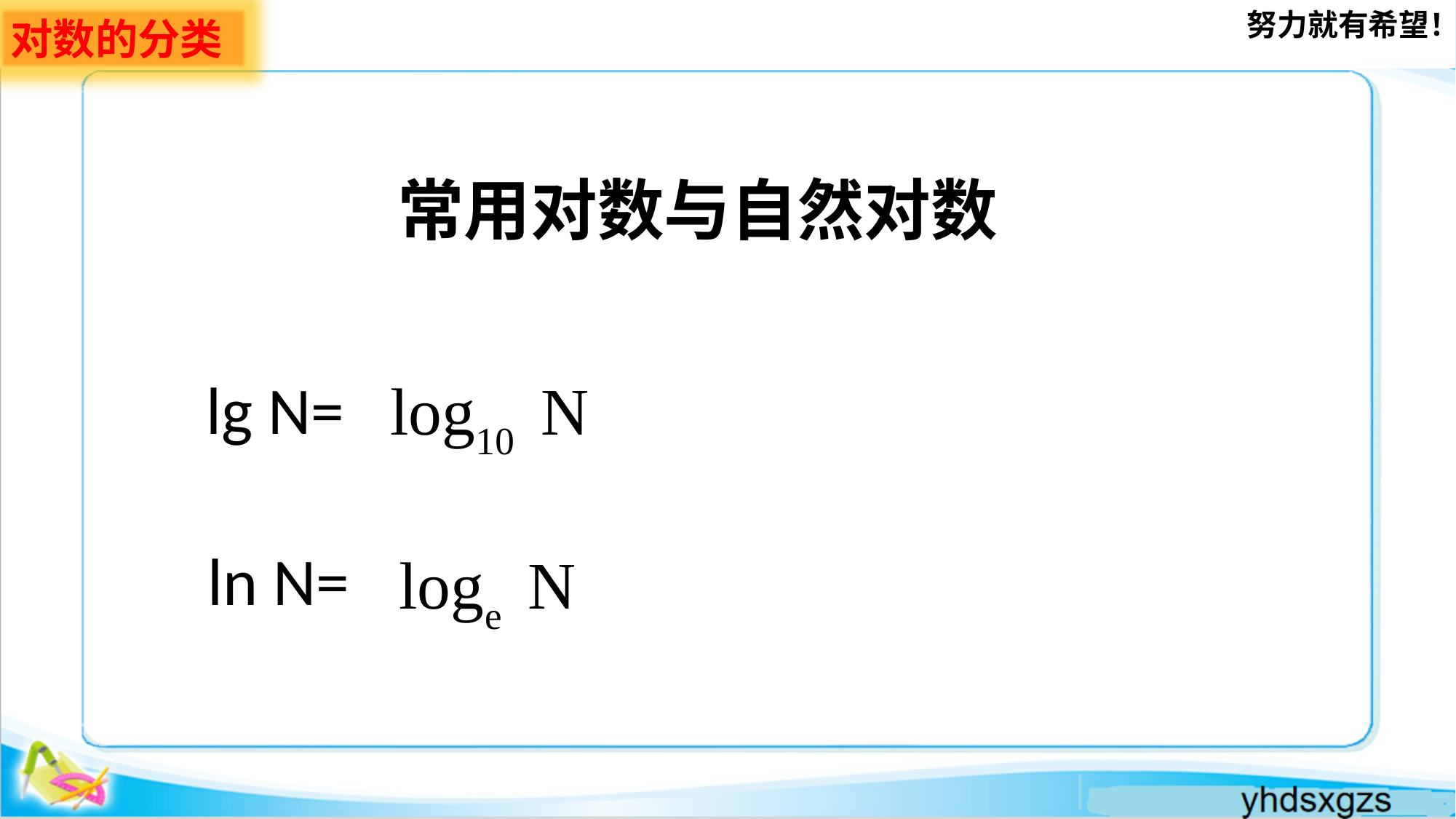

对数的分类
常用对数与自然对数
lg N=
log10  N
ln N=
loge  N